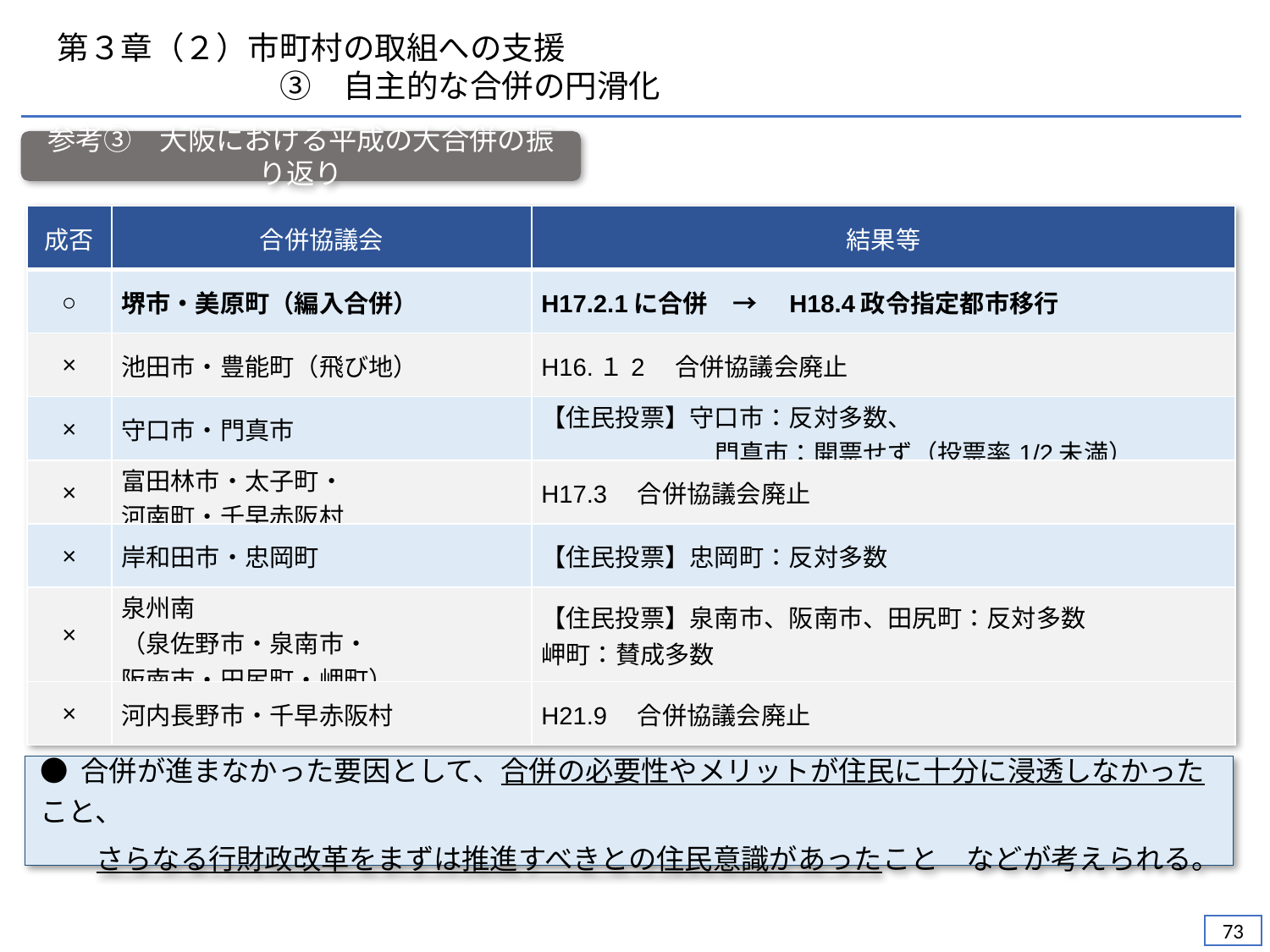

第３章（２）市町村の取組への支援
　　　　　　　③　自主的な合併の円滑化
参考③　大阪における平成の大合併の振り返り
| 成否 | 合併協議会 | 結果等 |
| --- | --- | --- |
| ○ | 堺市・美原町（編入合併） | H17.2.1に合併　→　H18.4政令指定都市移行 |
| × | 池田市・豊能町（飛び地） | H16.１2　合併協議会廃止 |
| × | 守口市・門真市 | 【住民投票】守口市：反対多数、 　　　　　　　門真市：開票せず（投票率1/2未満） |
| × | 富田林市・太子町・ 河南町・千早赤阪村 | H17.3　合併協議会廃止 |
| × | 岸和田市・忠岡町 | 【住民投票】忠岡町：反対多数 |
| × | 泉州南 （泉佐野市・泉南市・ 阪南市・田尻町・岬町） | 【住民投票】泉南市、阪南市、田尻町：反対多数 岬町：賛成多数 |
| × | 河内長野市・千早赤阪村 | H21.9　合併協議会廃止 |
● 合併が進まなかった要因として、合併の必要性やメリットが住民に十分に浸透しなかったこと、
　　さらなる行財政改革をまずは推進すべきとの住民意識があったこと　などが考えられる。
73